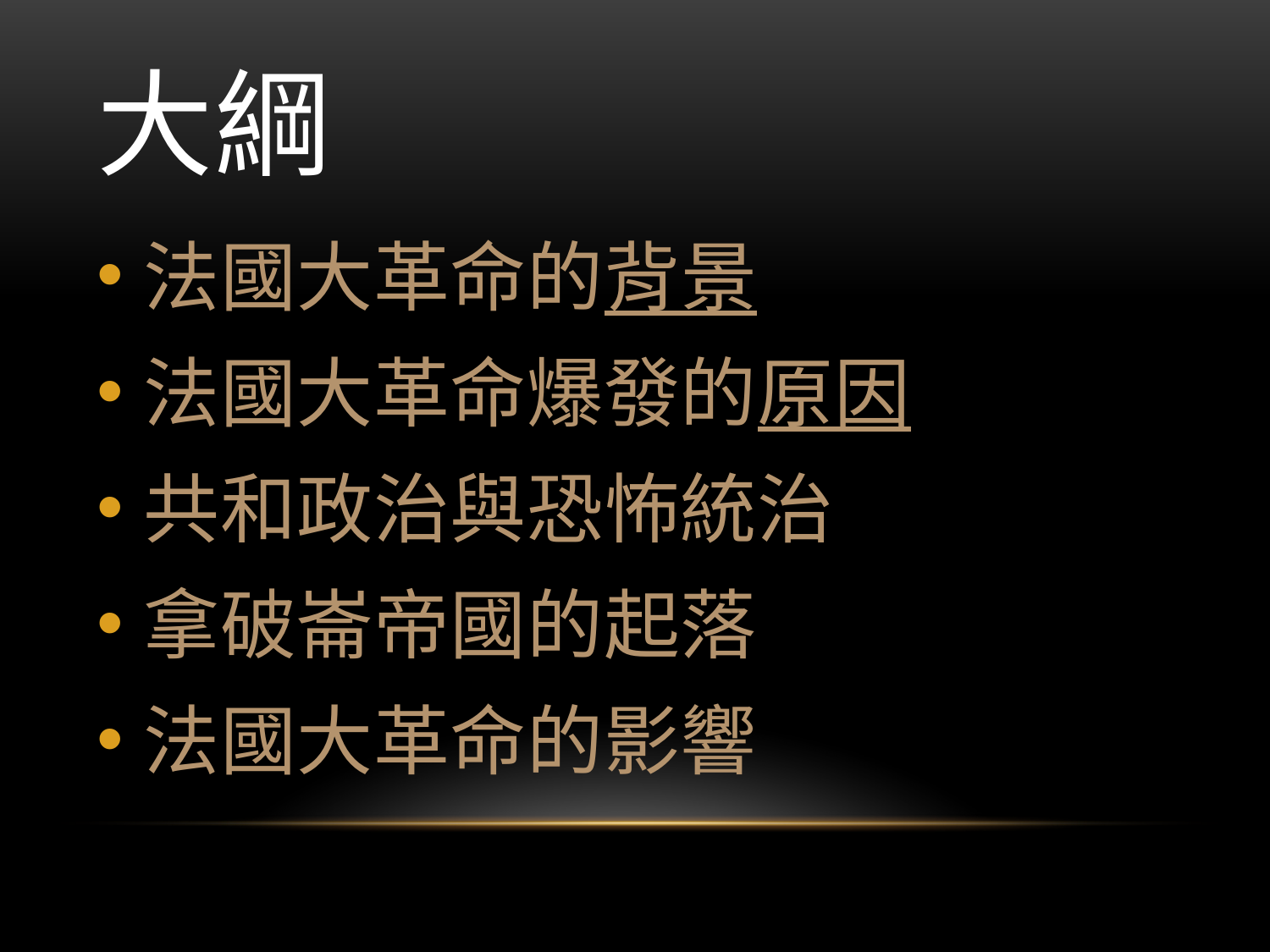

# 大綱
法國大革命的背景
法國大革命爆發的原因
共和政治與恐怖統治
拿破崙帝國的起落
法國大革命的影響